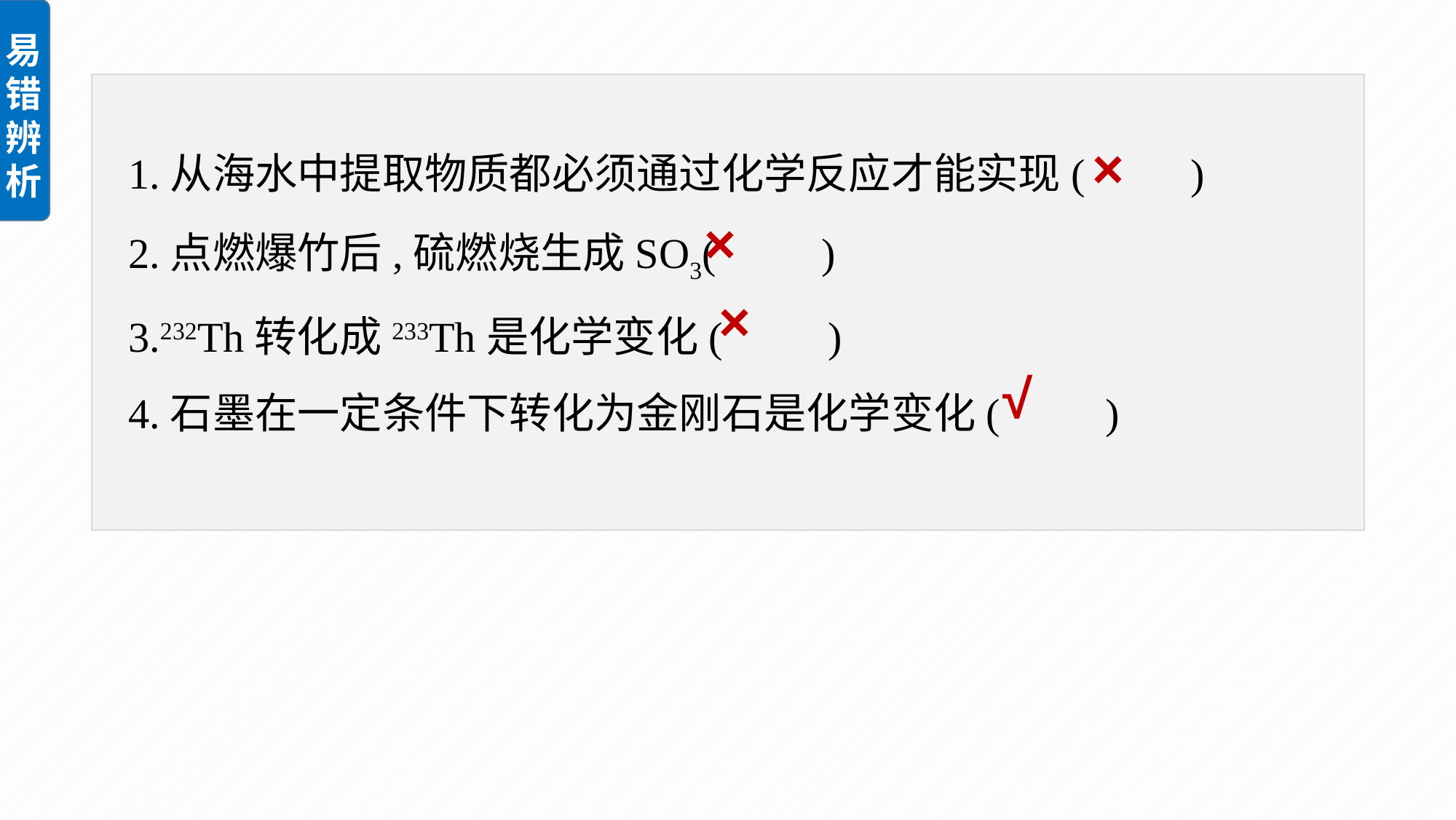

1.从海水中提取物质都必须通过化学反应才能实现(　　)
2.点燃爆竹后,硫燃烧生成SO3(　　)
3.232Th转化成233Th是化学变化(　　)
4.石墨在一定条件下转化为金刚石是化学变化(　　)
×
×
×
√